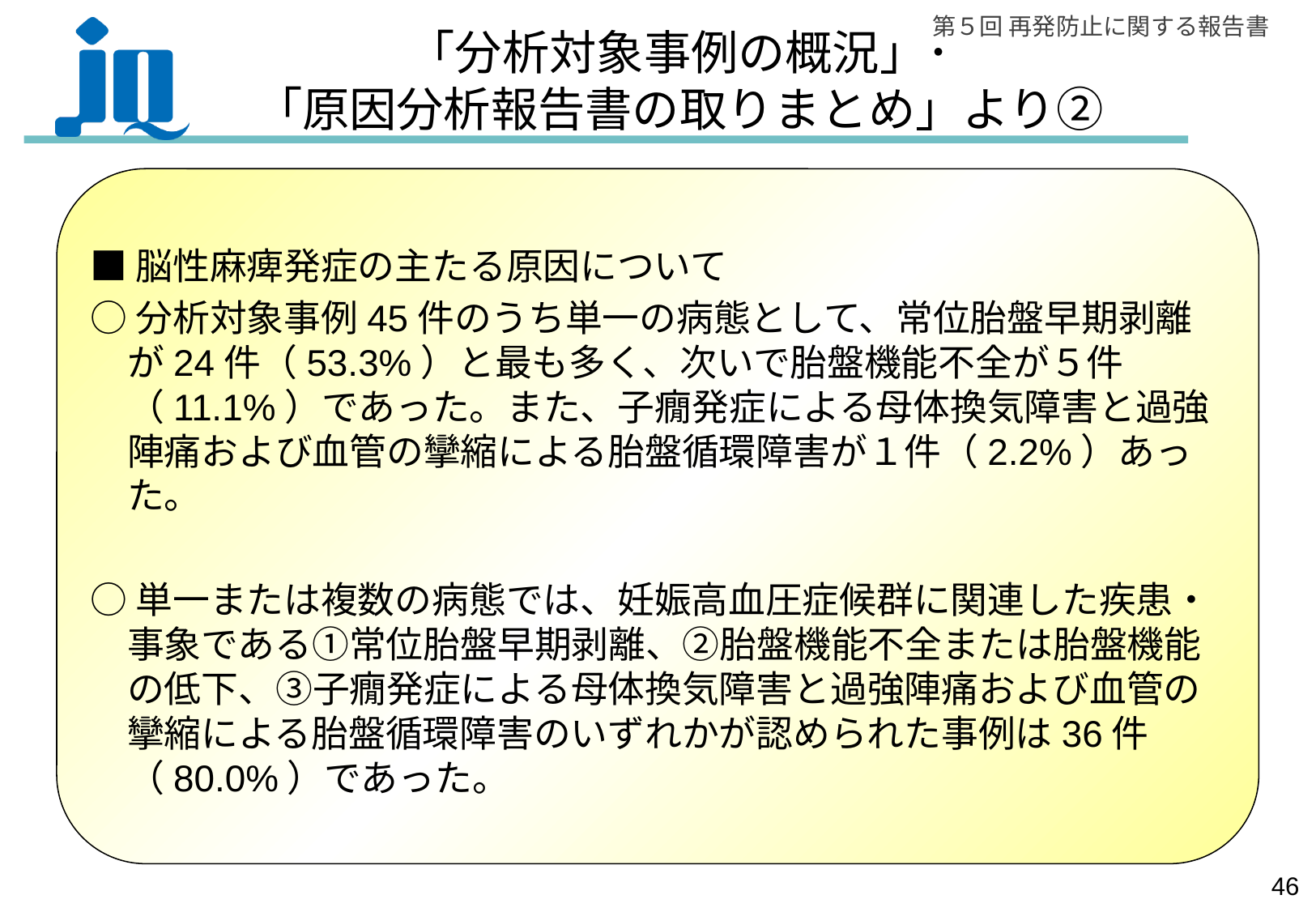

# 「分析対象事例の概況」･ 「原因分析報告書の取りまとめ」より②
■脳性麻痺発症の主たる原因について
○分析対象事例45件のうち単一の病態として、常位胎盤早期剥離が24件（53.3%）と最も多く、次いで胎盤機能不全が５件（11.1%）であった。また、子癇発症による母体換気障害と過強陣痛および血管の攣縮による胎盤循環障害が１件（2.2%）あった。

○単一または複数の病態では、妊娠高血圧症候群に関連した疾患・事象である①常位胎盤早期剥離、②胎盤機能不全または胎盤機能の低下、③子癇発症による母体換気障害と過強陣痛および血管の攣縮による胎盤循環障害のいずれかが認められた事例は36件（80.0%）であった。
46